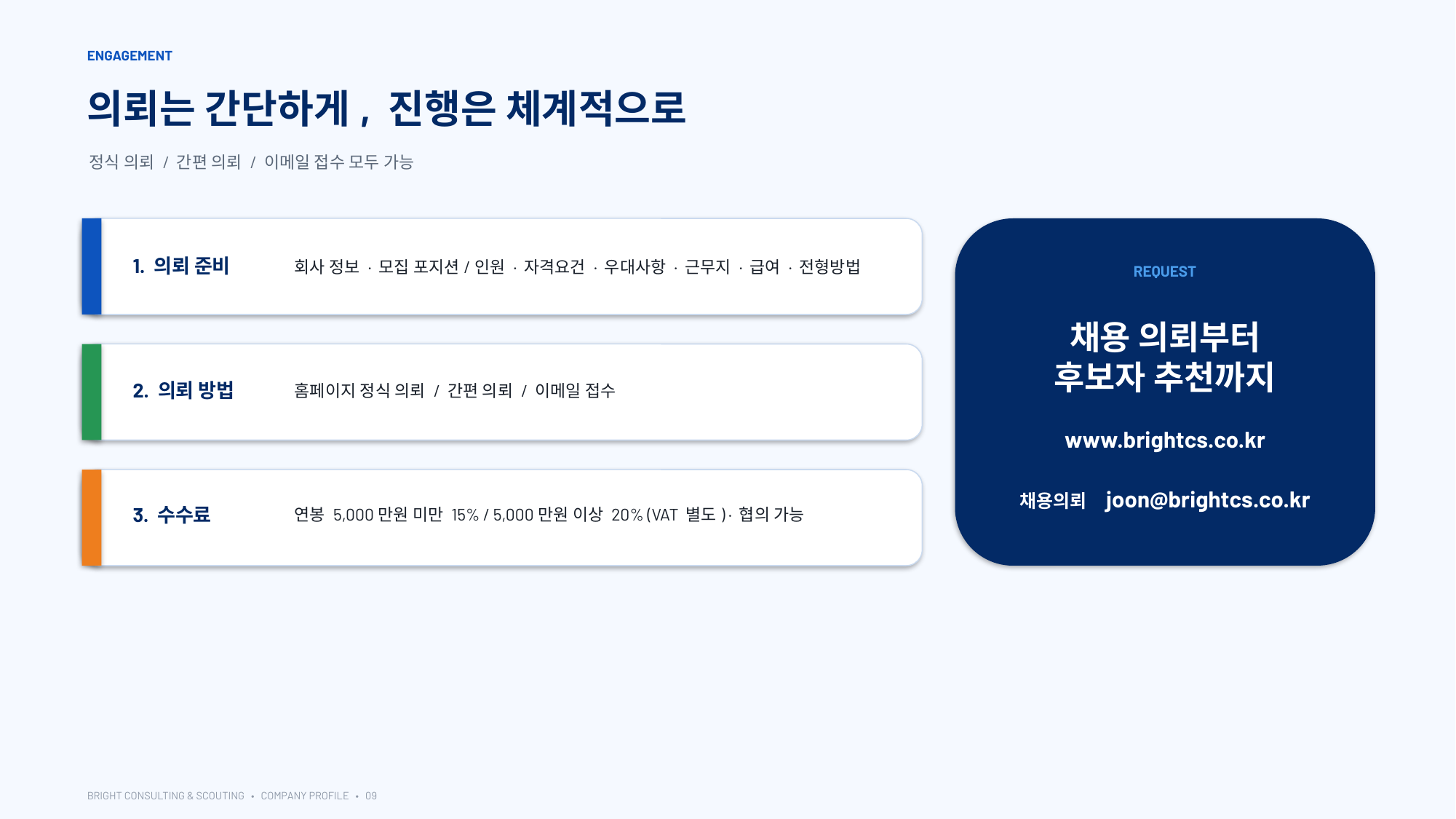

ENGAGEMENT
의뢰는 간단하게, 진행은 체계적으로
정식 의뢰 / 간편 의뢰 / 이메일 접수 모두 가능

1. 의뢰 준비
회사 정보 · 모집 포지션/인원 · 자격요건 · 우대사항 · 근무지 · 급여 · 전형방법
REQUEST
채용 의뢰부터
후보자 추천까지

2. 의뢰 방법
홈페이지 정식 의뢰 / 간편 의뢰 / 이메일 접수
www.brightcs.co.kr

채용의뢰   joon@brightcs.co.kr
3. 수수료
연봉 5,000만원 미만 15% / 5,000만원 이상 20% (VAT 별도) · 협의 가능
BRIGHT CONSULTING & SCOUTING   •   COMPANY PROFILE   •   09